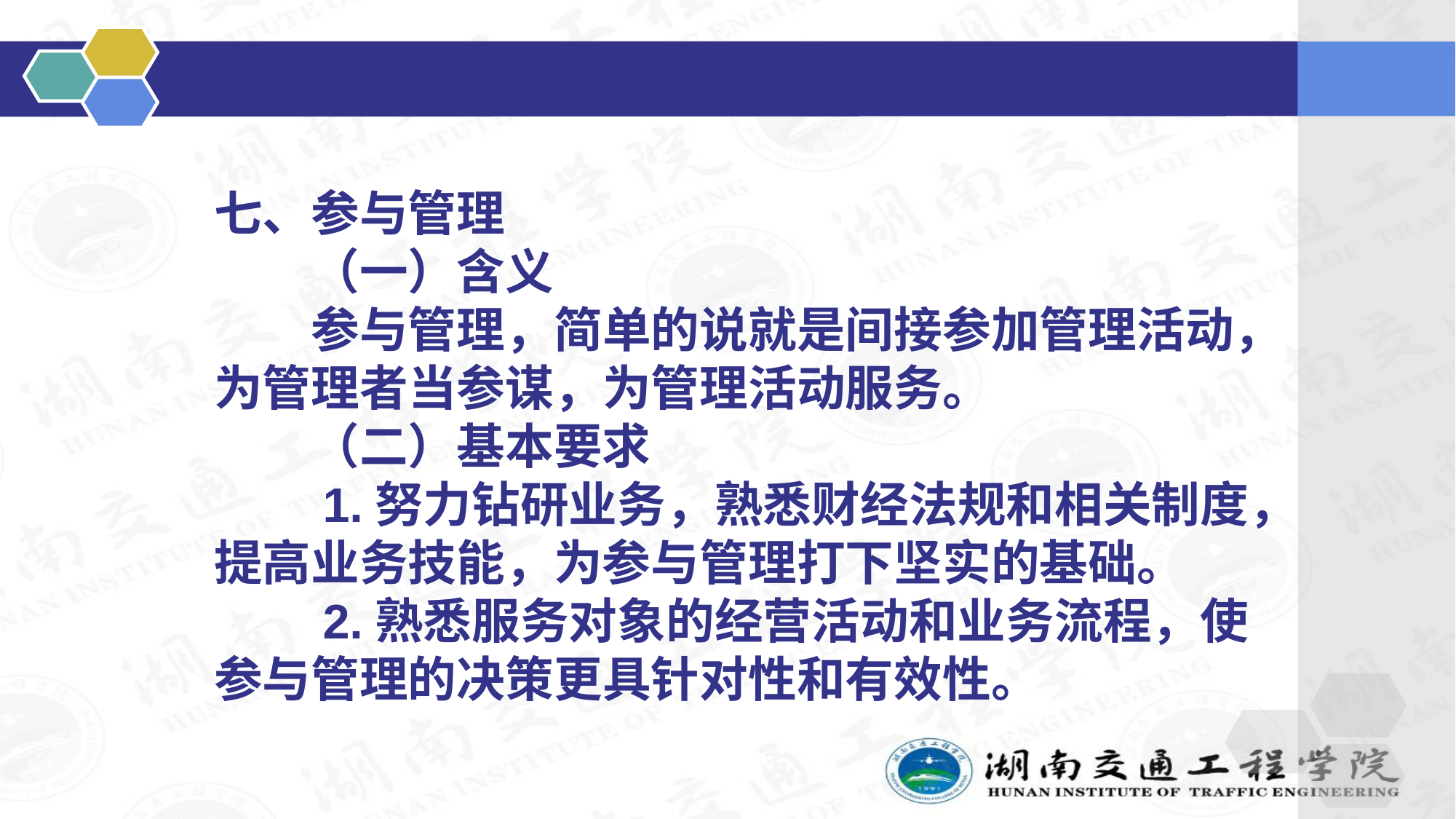

七、参与管理
　　（一）含义
　　参与管理，简单的说就是间接参加管理活动，为管理者当参谋，为管理活动服务。
　　（二）基本要求
　　1.努力钻研业务，熟悉财经法规和相关制度，提高业务技能，为参与管理打下坚实的基础。
　　2.熟悉服务对象的经营活动和业务流程，使参与管理的决策更具针对性和有效性。